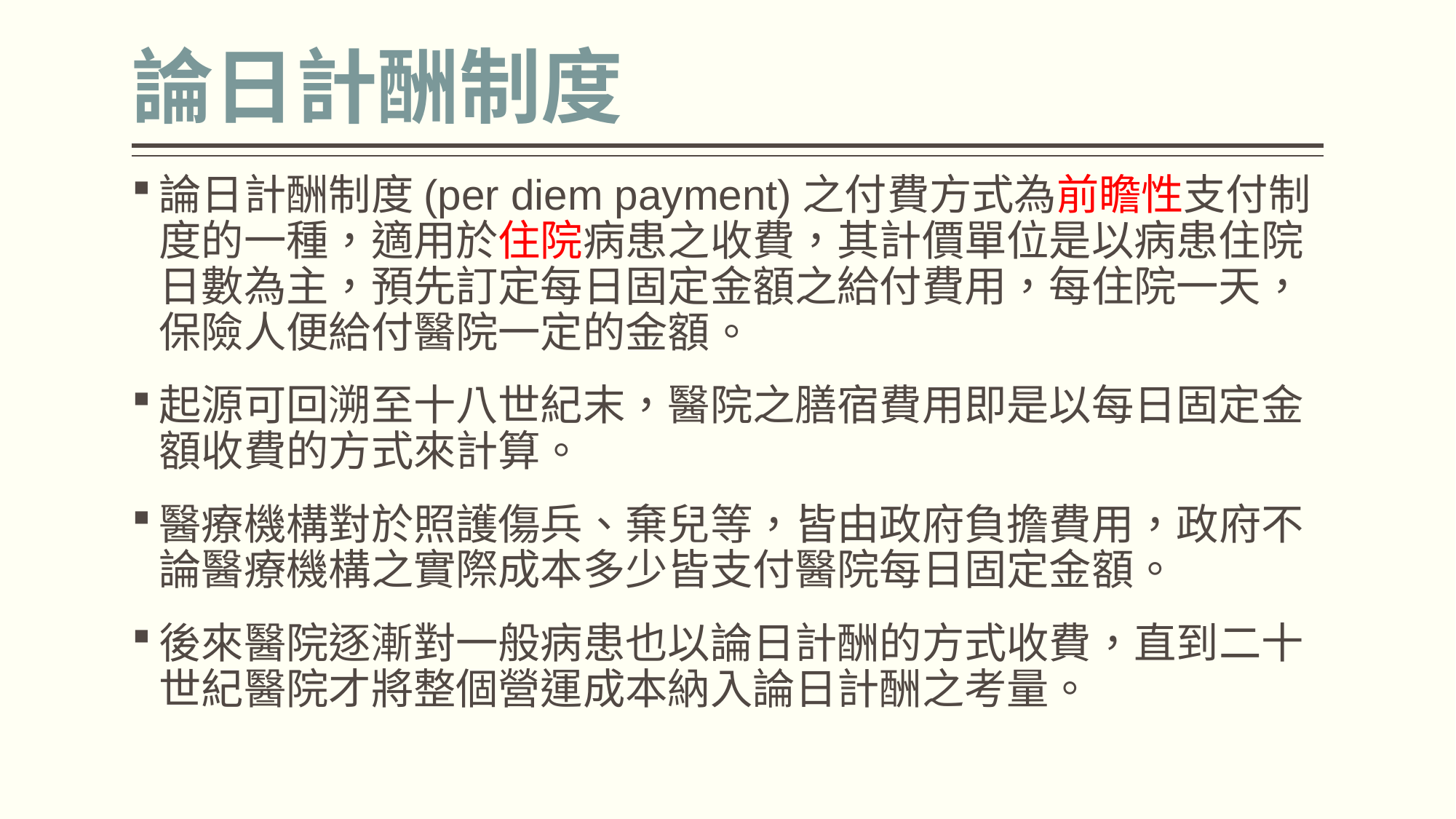

# 論日計酬制度
論日計酬制度(per diem payment)之付費方式為前瞻性支付制度的一種，適用於住院病患之收費，其計價單位是以病患住院日數為主，預先訂定每日固定金額之給付費用，每住院一天，保險人便給付醫院一定的金額。
起源可回溯至十八世紀末，醫院之膳宿費用即是以每日固定金額收費的方式來計算。
醫療機構對於照護傷兵、棄兒等，皆由政府負擔費用，政府不論醫療機構之實際成本多少皆支付醫院每日固定金額。
後來醫院逐漸對一般病患也以論日計酬的方式收費，直到二十世紀醫院才將整個營運成本納入論日計酬之考量。